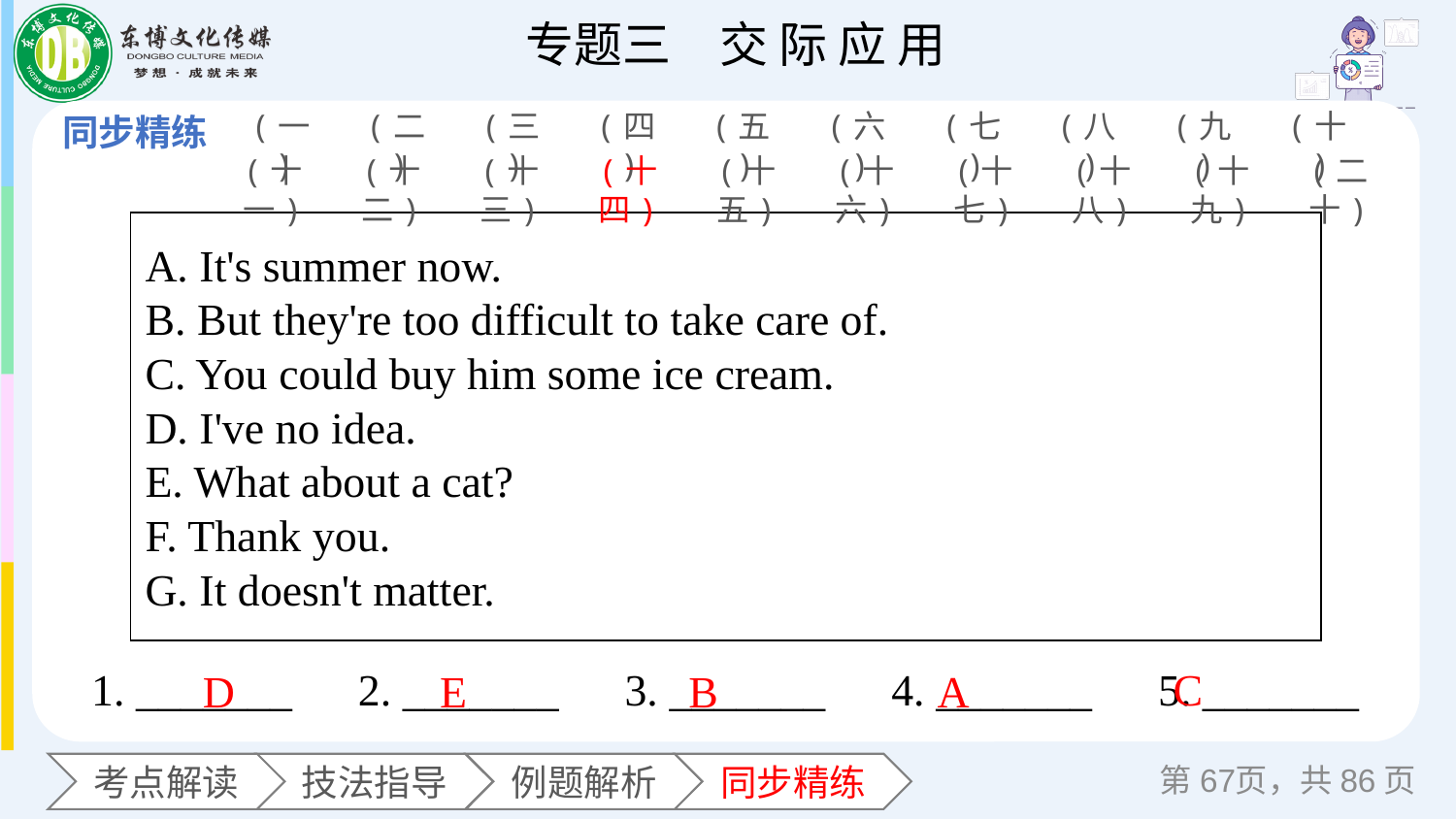

(一)
(二)
(三)
(四)
(五)
(六)
(七)
(八)
(九)
(十)
(十一)
(十二)
(十三)
(十四)
(十五)
(十六)
(十七)
(十八)
(十九)
(二十)
| A. It's summer now. B. But they're too difficult to take care of. C. You could buy him some ice cream. D. I've no idea. E. What about a cat? F. Thank you. G. It doesn't matter. |
| --- |
1. _______　2. _______　3. _______　4. _______　5. _______
C
D
E
B
A
第67页，共86页